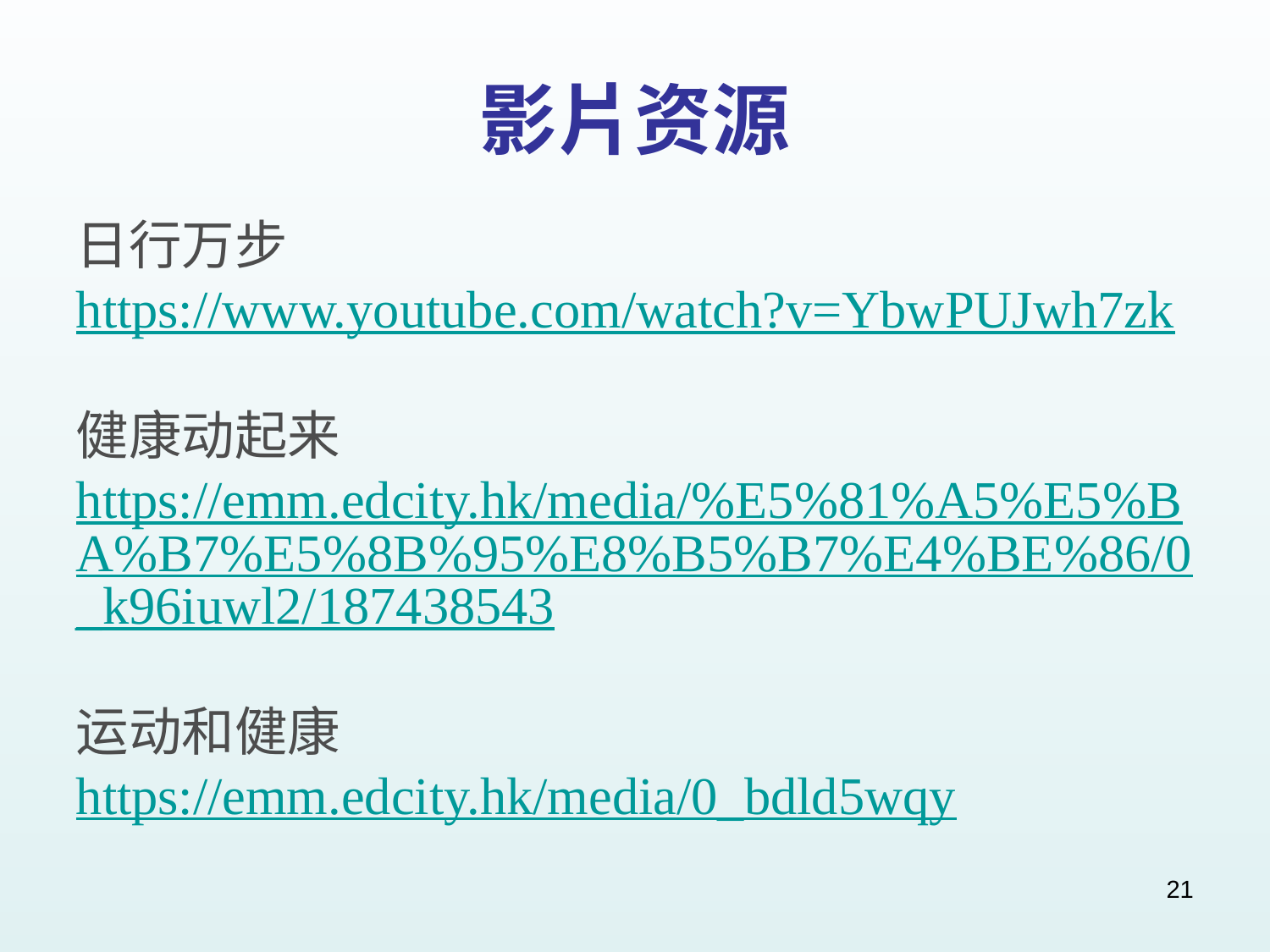

# 影片资源
日行万步
https://www.youtube.com/watch?v=YbwPUJwh7zk

健康动起来
https://emm.edcity.hk/media/%E5%81%A5%E5%BA%B7%E5%8B%95%E8%B5%B7%E4%BE%86/0_k96iuwl2/187438543

运动和健康
https://emm.edcity.hk/media/0_bdld5wqy
21